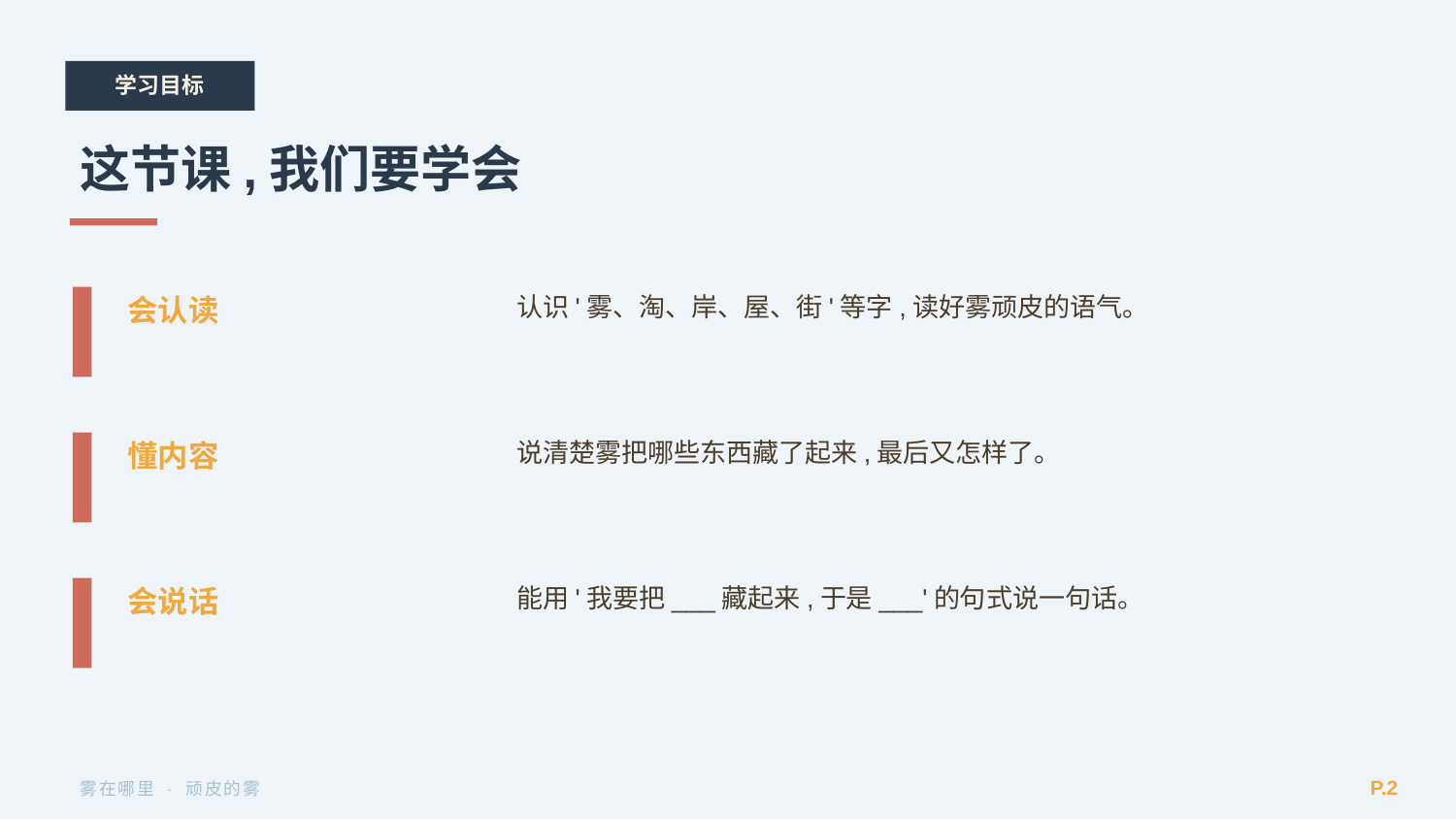

学习目标

这节课,我们要学会

会认读
认识'雾、淘、岸、屋、街'等字,读好雾顽皮的语气。

懂内容
说清楚雾把哪些东西藏了起来,最后又怎样了。

会说话
能用'我要把___藏起来,于是___'的句式说一句话。

P.2
雾在哪里 · 顽皮的雾